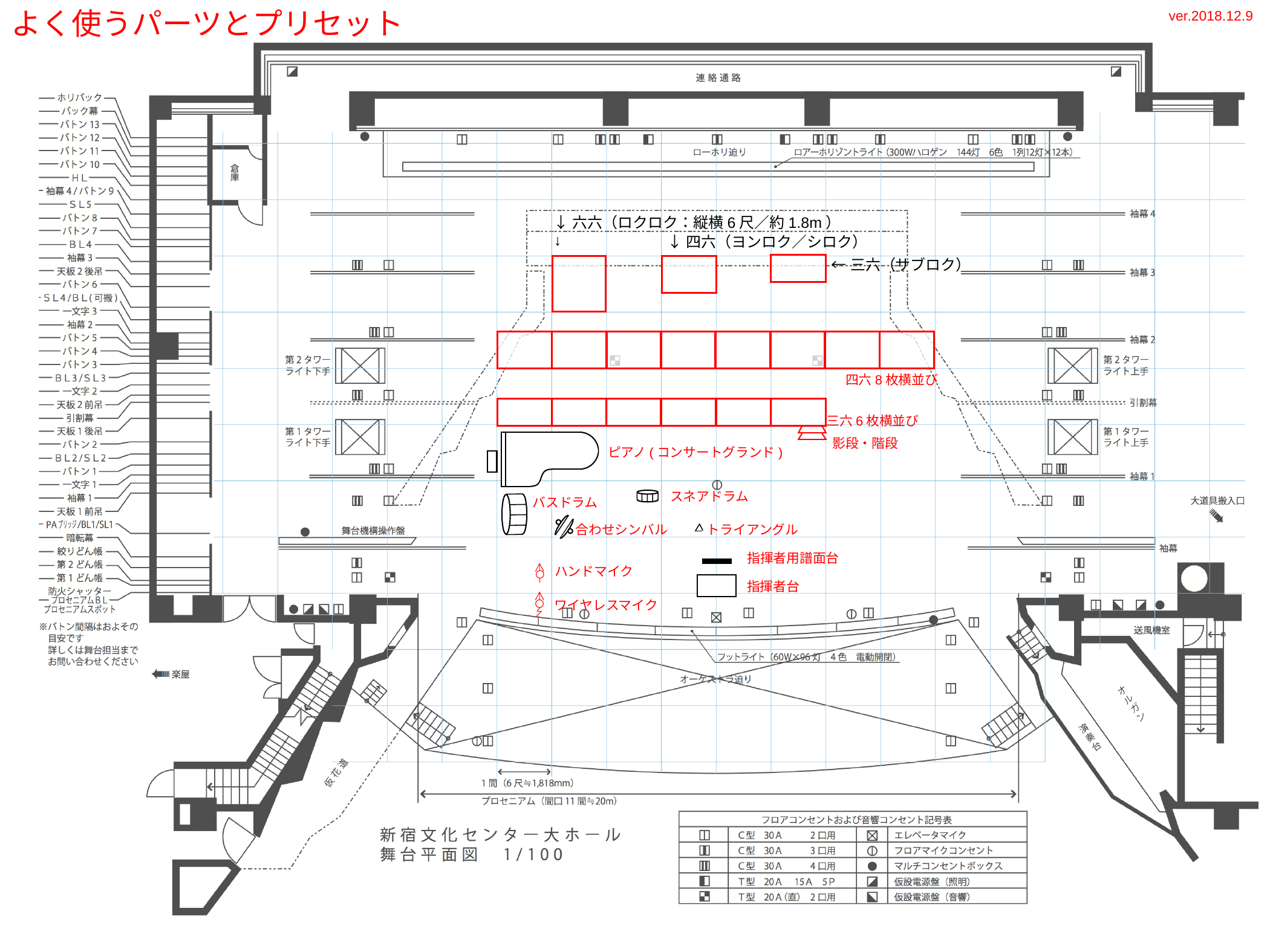

よく使うパーツとプリセット
↓六六（ロクロク：縦横6尺／約1.8m）
↓
↓四六（ヨンロク／シロク）
←三六（サブロク）

四六8枚横並び

三六6枚横並び
影段・階段

ピアノ(コンサートグランド)
スネアドラム

バスドラム

トライアングル
合わせシンバル
指揮者用譜面台
ハンドマイク

指揮者台

ワイヤレスマイク